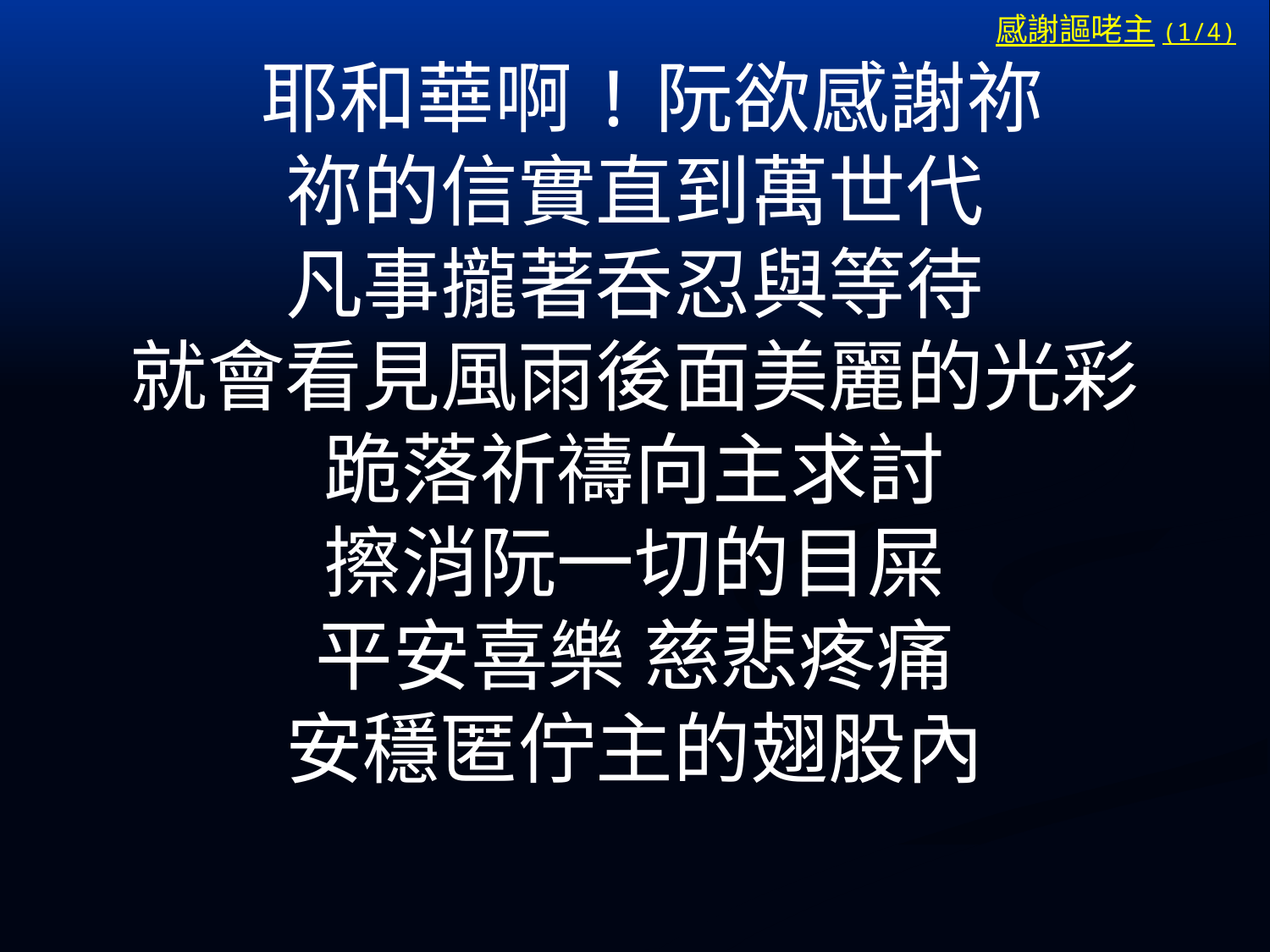

# 感謝謳咾主(1/4)
 耶和華啊!阮欲感謝祢
祢的信實直到萬世代
凡事攏著呑忍與等待
就會看見風雨後面美麗的光彩
跪落祈禱向主求討
擦消阮一切的目屎
平安喜樂 慈悲疼痛
安穩匿佇主的翅股內